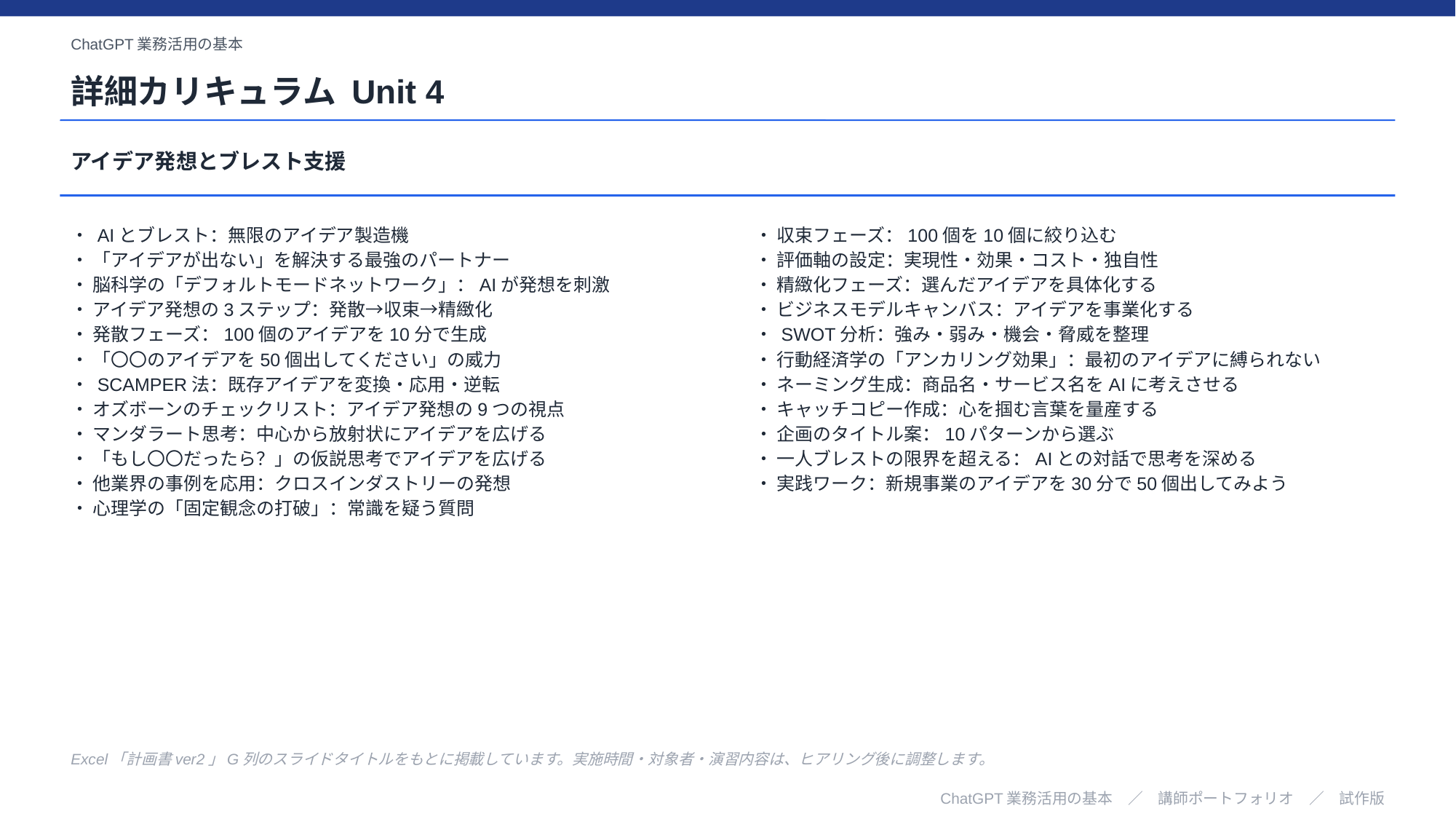

ChatGPT業務活用の基本
詳細カリキュラム Unit 4

アイデア発想とブレスト支援

・ AIとブレスト：無限のアイデア製造機
・ 「アイデアが出ない」を解決する最強のパートナー
・ 脳科学の「デフォルトモードネットワーク」：AIが発想を刺激
・ アイデア発想の3ステップ：発散→収束→精緻化
・ 発散フェーズ：100個のアイデアを10分で生成
・ 「〇〇のアイデアを50個出してください」の威力
・ SCAMPER法：既存アイデアを変換・応用・逆転
・ オズボーンのチェックリスト：アイデア発想の9つの視点
・ マンダラート思考：中心から放射状にアイデアを広げる
・ 「もし〇〇だったら？」の仮説思考でアイデアを広げる
・ 他業界の事例を応用：クロスインダストリーの発想
・ 心理学の「固定観念の打破」：常識を疑う質問
・ 収束フェーズ：100個を10個に絞り込む
・ 評価軸の設定：実現性・効果・コスト・独自性
・ 精緻化フェーズ：選んだアイデアを具体化する
・ ビジネスモデルキャンバス：アイデアを事業化する
・ SWOT分析：強み・弱み・機会・脅威を整理
・ 行動経済学の「アンカリング効果」：最初のアイデアに縛られない
・ ネーミング生成：商品名・サービス名をAIに考えさせる
・ キャッチコピー作成：心を掴む言葉を量産する
・ 企画のタイトル案：10パターンから選ぶ
・ 一人ブレストの限界を超える：AIとの対話で思考を深める
・ 実践ワーク：新規事業のアイデアを30分で50個出してみよう
Excel「計画書ver2」G列のスライドタイトルをもとに掲載しています。実施時間・対象者・演習内容は、ヒアリング後に調整します。
ChatGPT業務活用の基本　／　講師ポートフォリオ　／　試作版